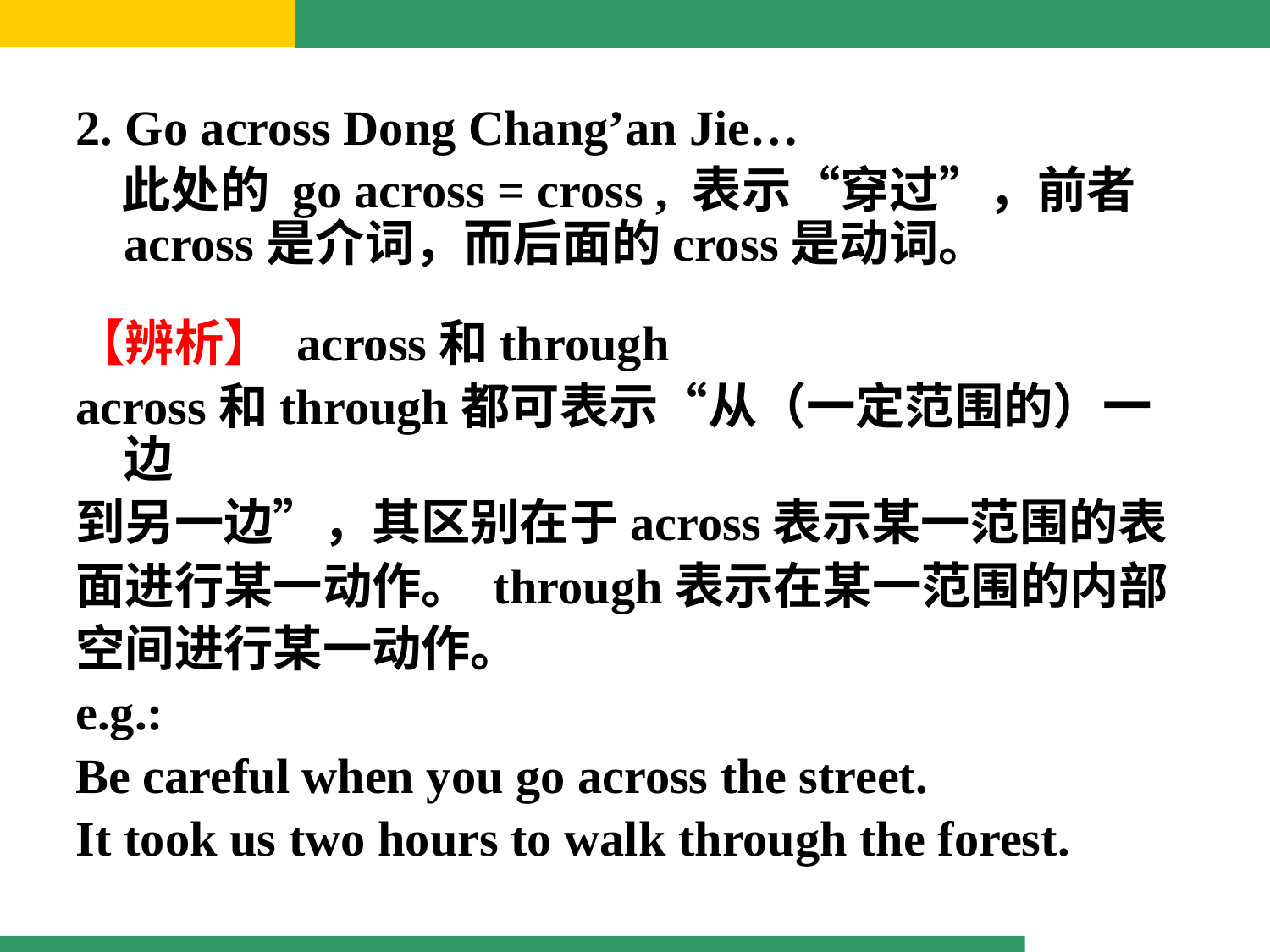

2. Go across Dong Chang’an Jie…
   此处的 go across = cross , 表示“穿过”，前者across是介词，而后面的cross是动词。

【辨析】 across和through
across和through都可表示“从（一定范围的）一边
到另一边”，其区别在于across表示某一范围的表
面进行某一动作。 through表示在某一范围的内部
空间进行某一动作。
e.g.:
Be careful when you go across the street.
It took us two hours to walk through the forest.